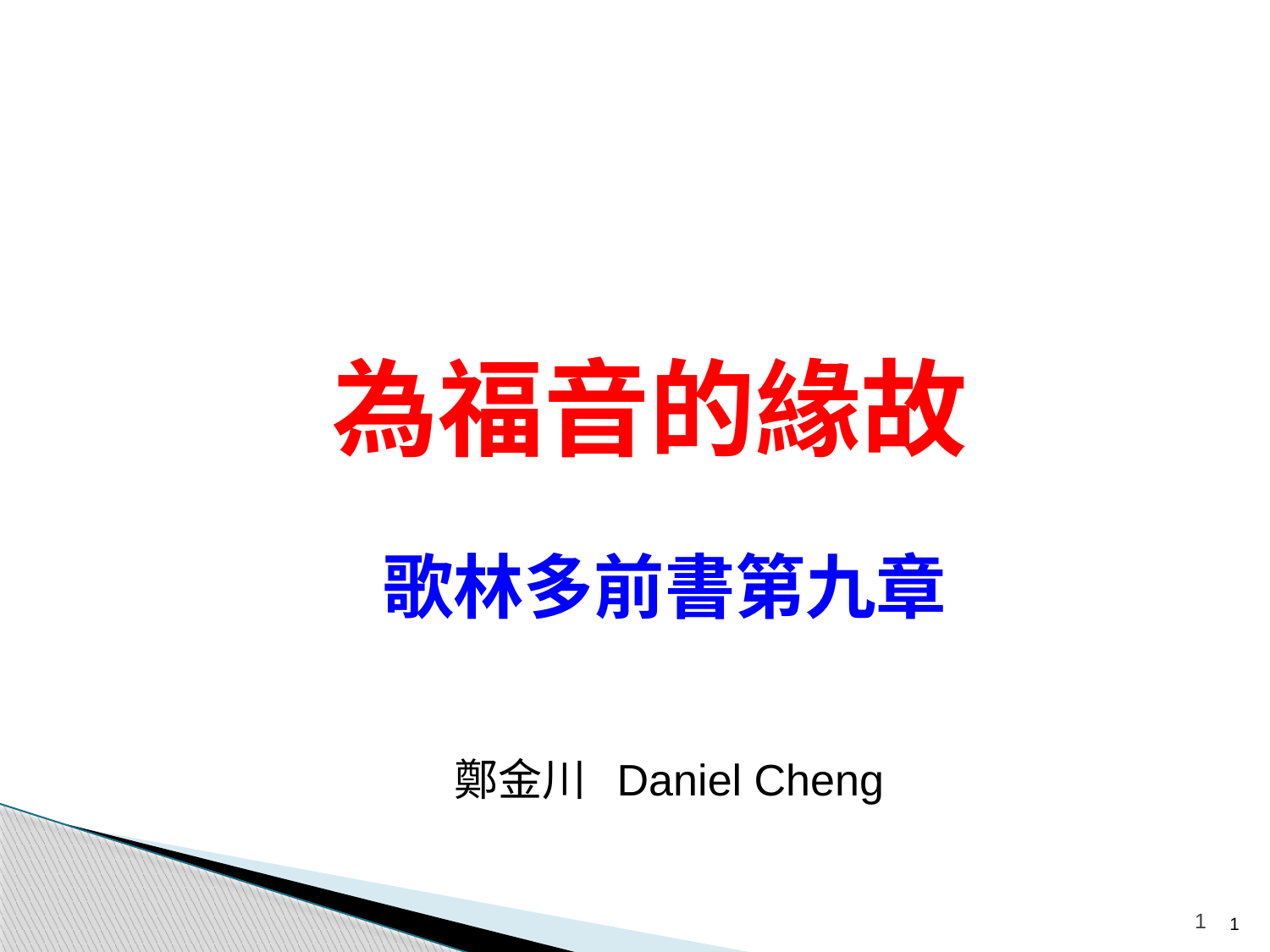

為福音的緣故
歌林多前書第九章
鄭金川  Daniel Cheng
1
1